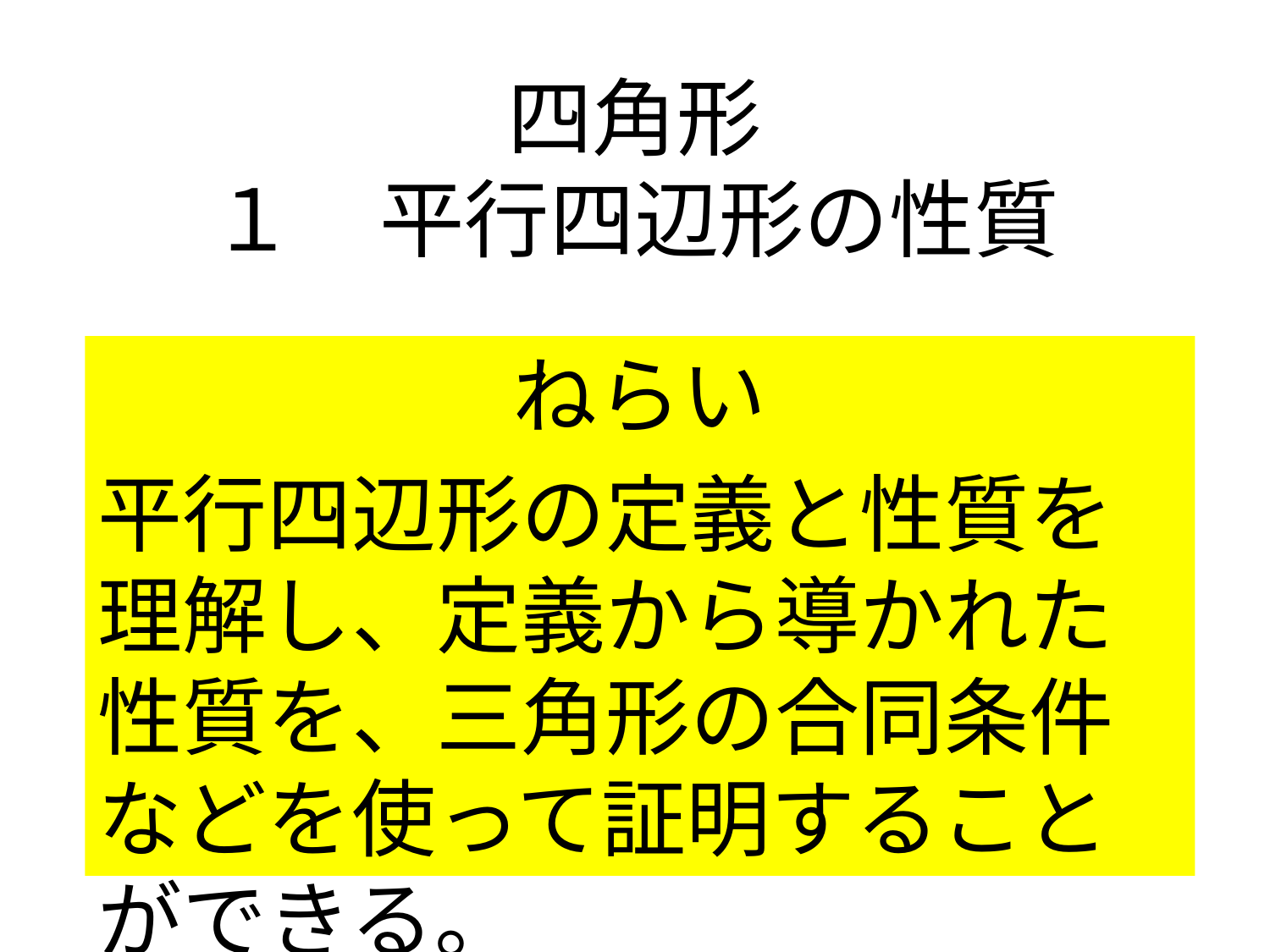

# 四角形 １　平行四辺形の性質
ねらい
平行四辺形の定義と性質を理解し、定義から導かれた性質を、三角形の合同条件などを使って証明することができる。